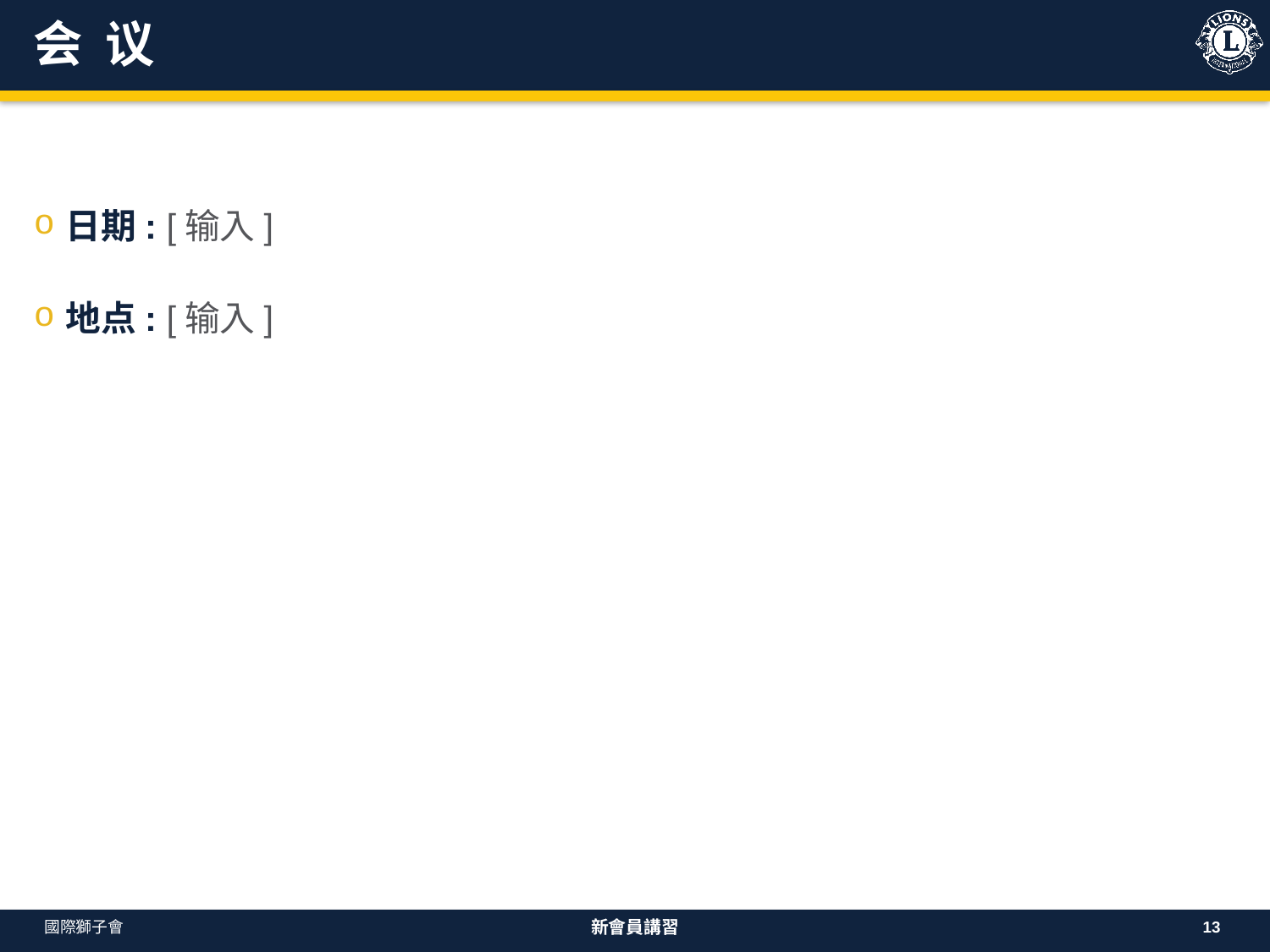

# 会  议
日期: [输入]
地点: [输入]